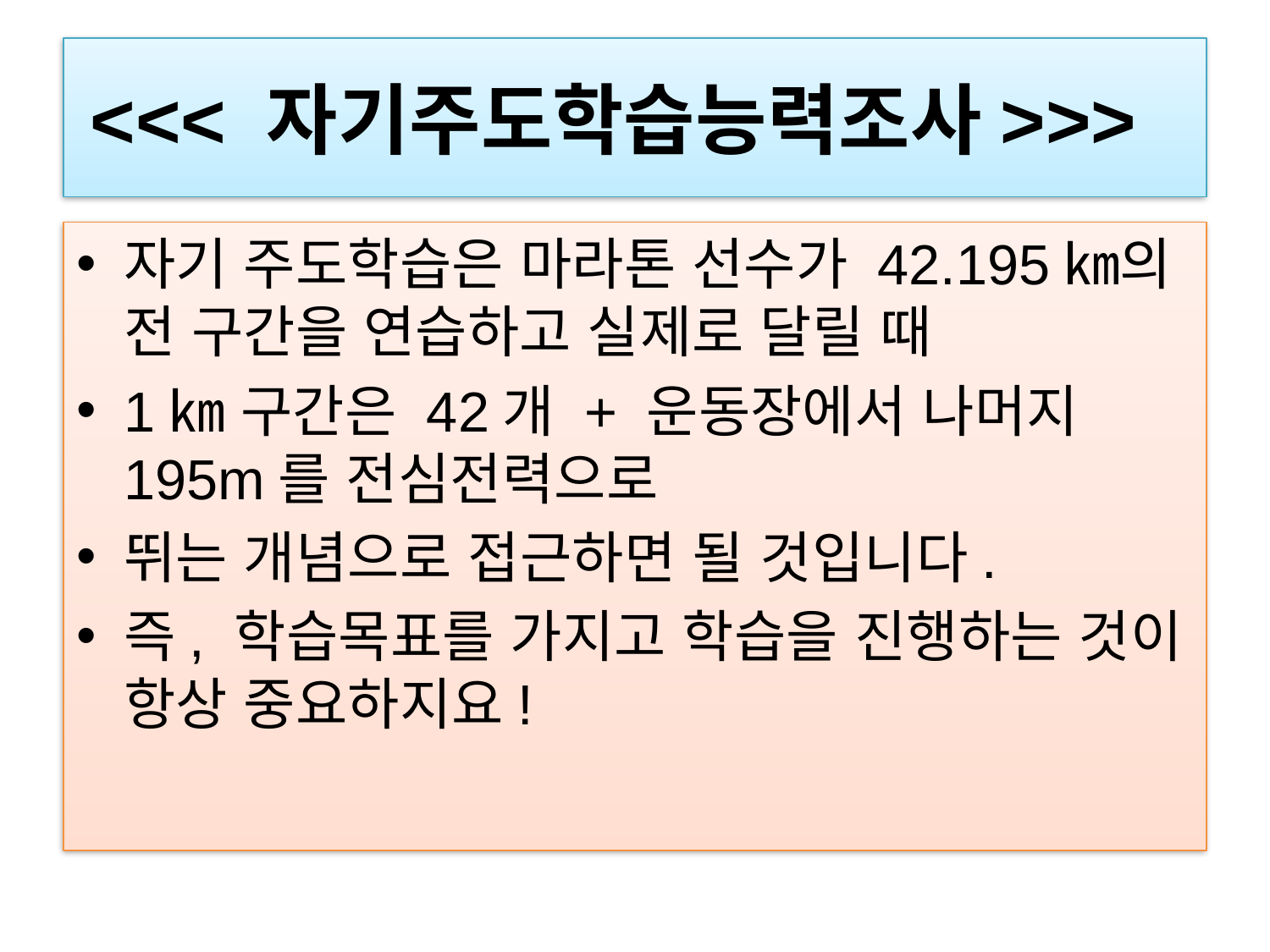

# <<< 자기주도학습능력조사>>>
자기 주도학습은 마라톤 선수가 42.195㎞의 전 구간을 연습하고 실제로 달릴 때
1㎞ 구간은 42개 + 운동장에서 나머지 195m를 전심전력으로
뛰는 개념으로 접근하면 될 것입니다.
즉, 학습목표를 가지고 학습을 진행하는 것이 항상 중요하지요!